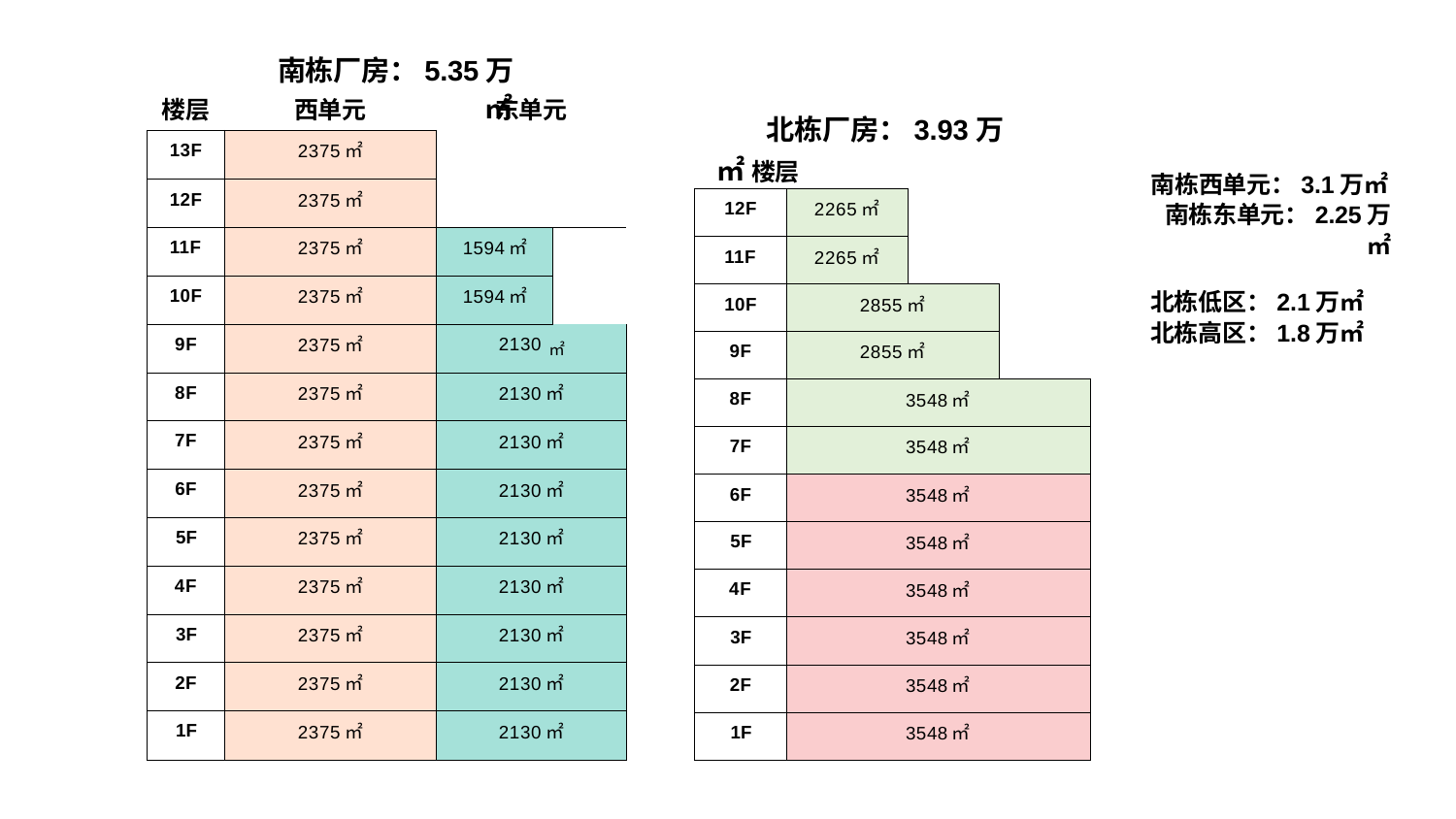

南栋厂房：5.35万㎡

东单元

西单元

楼层

北栋厂房：3.93万㎡ 楼层
| 13F | 2375㎡ |  |  |
| --- | --- | --- | --- |
| 12F | 2375㎡ |  |  |
| 11F | 2375㎡ | 1594㎡ |  |
| 10F | 2375㎡ | 1594㎡ |  |
| 9F | 2375㎡ | 2130 |  |
| 8F | 2375㎡ | 2130㎡ |  |
| 7F | 2375㎡ | 2130㎡ |  |
| 6F | 2375㎡ | 2130㎡ |  |
| 5F | 2375㎡ | 2130㎡ |  |
| 4F | 2375㎡ | 2130㎡ |  |
| 3F | 2375㎡ | 2130㎡ |  |
| 2F | 2375㎡ | 2130㎡ |  |
| 1F | 2375㎡ | 2130㎡ |  |

南栋西单元：3.1万㎡
南栋东单元：2.25万㎡
北栋低区：2.1万㎡
北栋高区：1.8万㎡
| 12F | 2265㎡ |  |  |
| --- | --- | --- | --- |
| 11F | 2265㎡ |  |  |
| 10F | 2855㎡ |  |  |
| 9F | 2855㎡ |  |  |
| 8F | 3548㎡ |  |  |
| 7F | 3548㎡ |  |  |
| 6F | 3548㎡ |  |  |
| 5F | 3548㎡ |  |  |
| 4F | 3548㎡ |  |  |
| 3F | 3548㎡ |  |  |
| 2F | 3548㎡ |  |  |
| 1F | 3548㎡ |  |  |

㎡